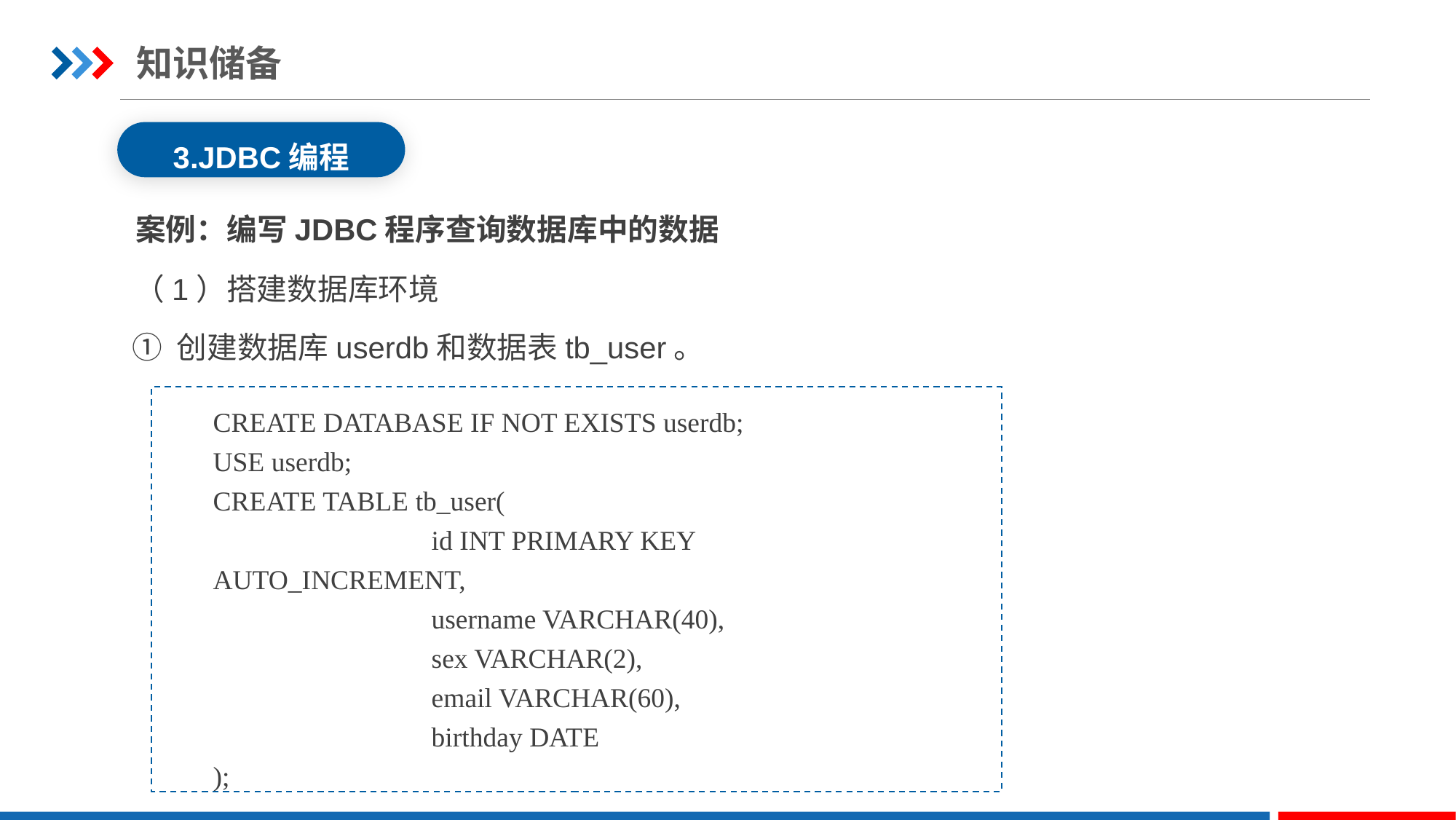

知识储备
3.JDBC编程

案例：编写JDBC程序查询数据库中的数据
（1）搭建数据库环境
① 创建数据库userdb和数据表tb_user。

CREATE DATABASE IF NOT EXISTS userdb;
USE userdb;
CREATE TABLE tb_user(
		id INT PRIMARY KEY AUTO_INCREMENT,
		username VARCHAR(40),
		sex VARCHAR(2),
		email VARCHAR(60),
		birthday DATE
);